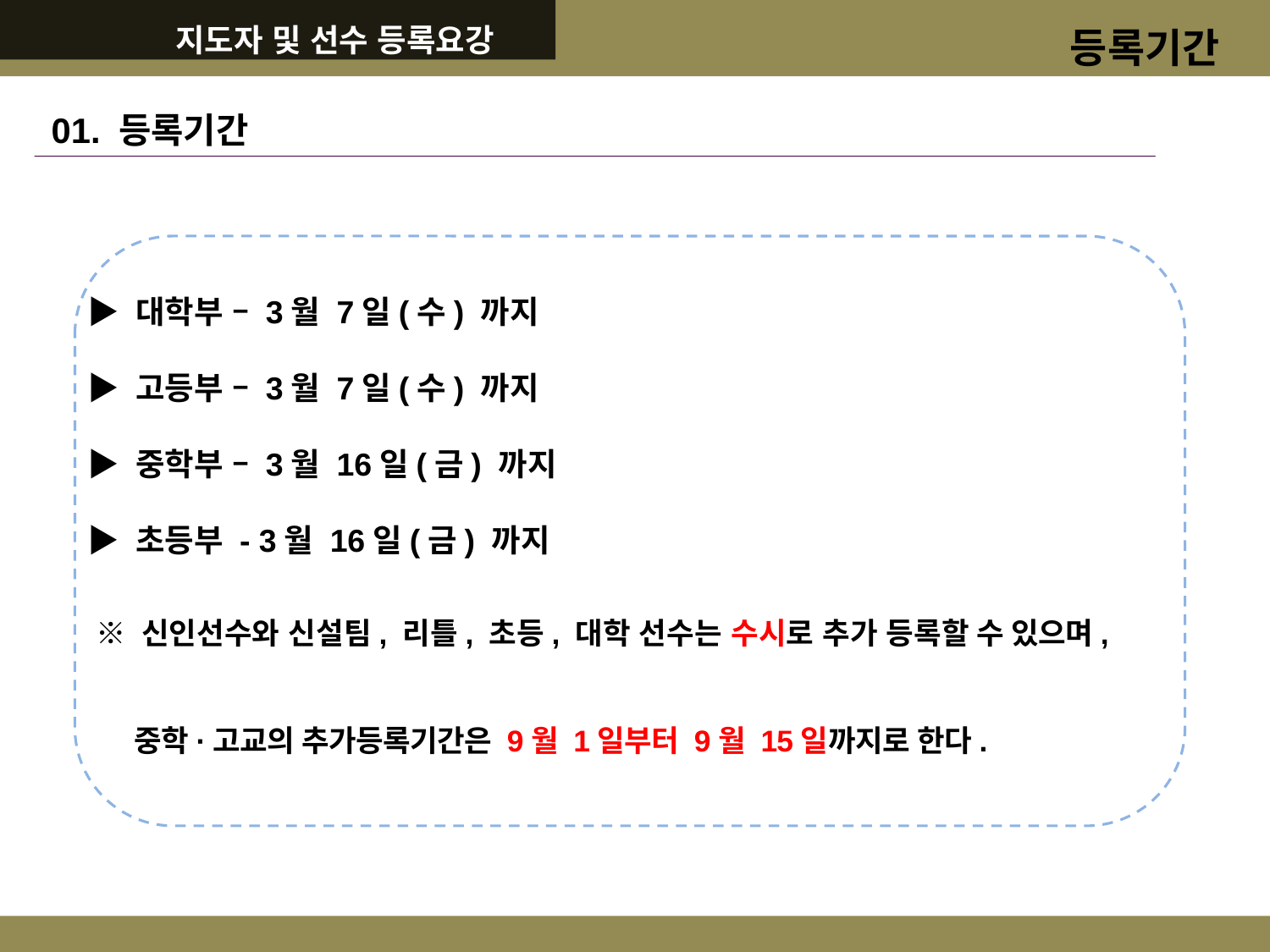

지도자 및 선수 등록요강
         등록기간
01. 등록기간

▶ 대학부 – 3월 7일(수) 까지
▶ 고등부 – 3월 7일(수) 까지
▶ 중학부 – 3월 16일(금) 까지
▶ 초등부 - 3월 16일(금) 까지

 ※ 신인선수와 신설팀, 리틀, 초등, 대학 선수는 수시로 추가 등록할 수 있으며,
     중학·고교의 추가등록기간은 9월 1일부터 9월 15일까지로 한다.